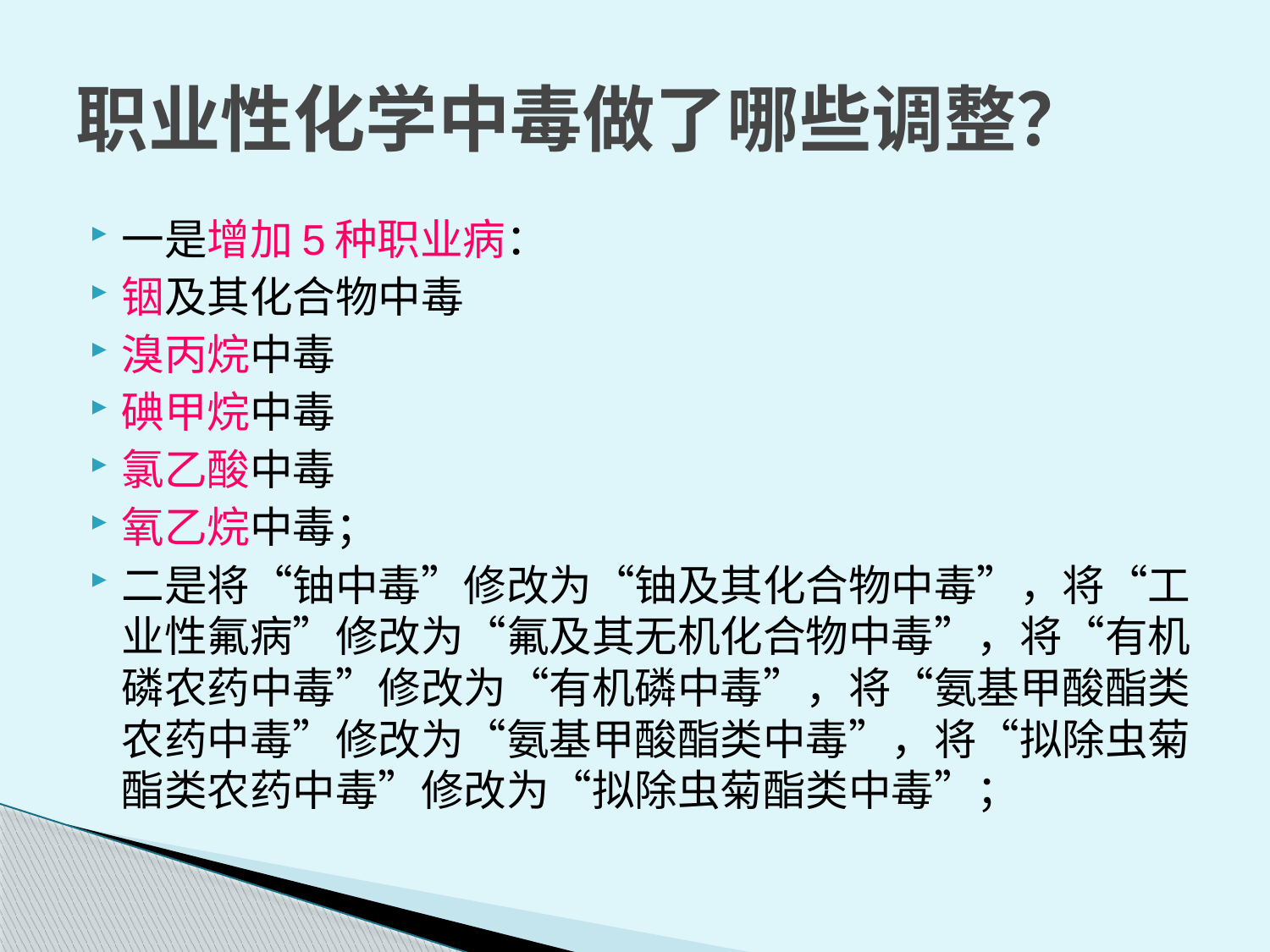

# 职业性化学中毒做了哪些调整？
一是增加5种职业病：
铟及其化合物中毒
溴丙烷中毒
碘甲烷中毒
氯乙酸中毒
氧乙烷中毒；
二是将“铀中毒”修改为“铀及其化合物中毒”，将“工业性氟病”修改为“氟及其无机化合物中毒”，将“有机磷农药中毒”修改为“有机磷中毒”，将“氨基甲酸酯类农药中毒”修改为“氨基甲酸酯类中毒”，将“拟除虫菊酯类农药中毒”修改为“拟除虫菊酯类中毒”；